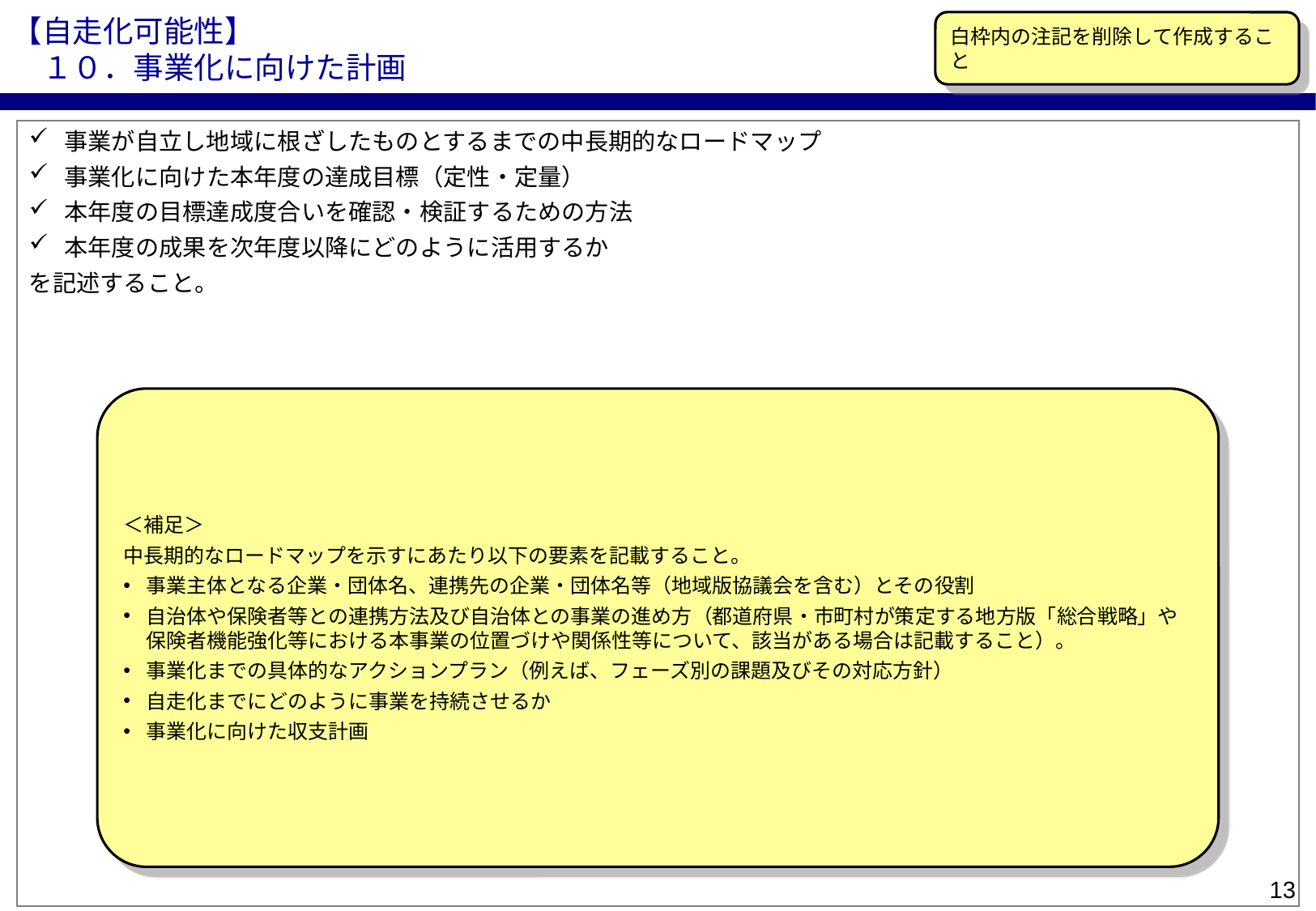

【自走化可能性】
　１０．事業化に向けた計画
白枠内の注記を削除して作成すること
事業が自立し地域に根ざしたものとするまでの中長期的なロードマップ
事業化に向けた本年度の達成目標（定性・定量）
本年度の目標達成度合いを確認・検証するための方法
本年度の成果を次年度以降にどのように活用するか
を記述すること。
＜補足＞
中長期的なロードマップを示すにあたり以下の要素を記載すること。
事業主体となる企業・団体名、連携先の企業・団体名等（地域版協議会を含む）とその役割
自治体や保険者等との連携方法及び自治体との事業の進め方（都道府県・市町村が策定する地方版「総合戦略」や保険者機能強化等における本事業の位置づけや関係性等について、該当がある場合は記載すること）。
事業化までの具体的なアクションプラン（例えば、フェーズ別の課題及びその対応方針）
自走化までにどのように事業を持続させるか
事業化に向けた収支計画